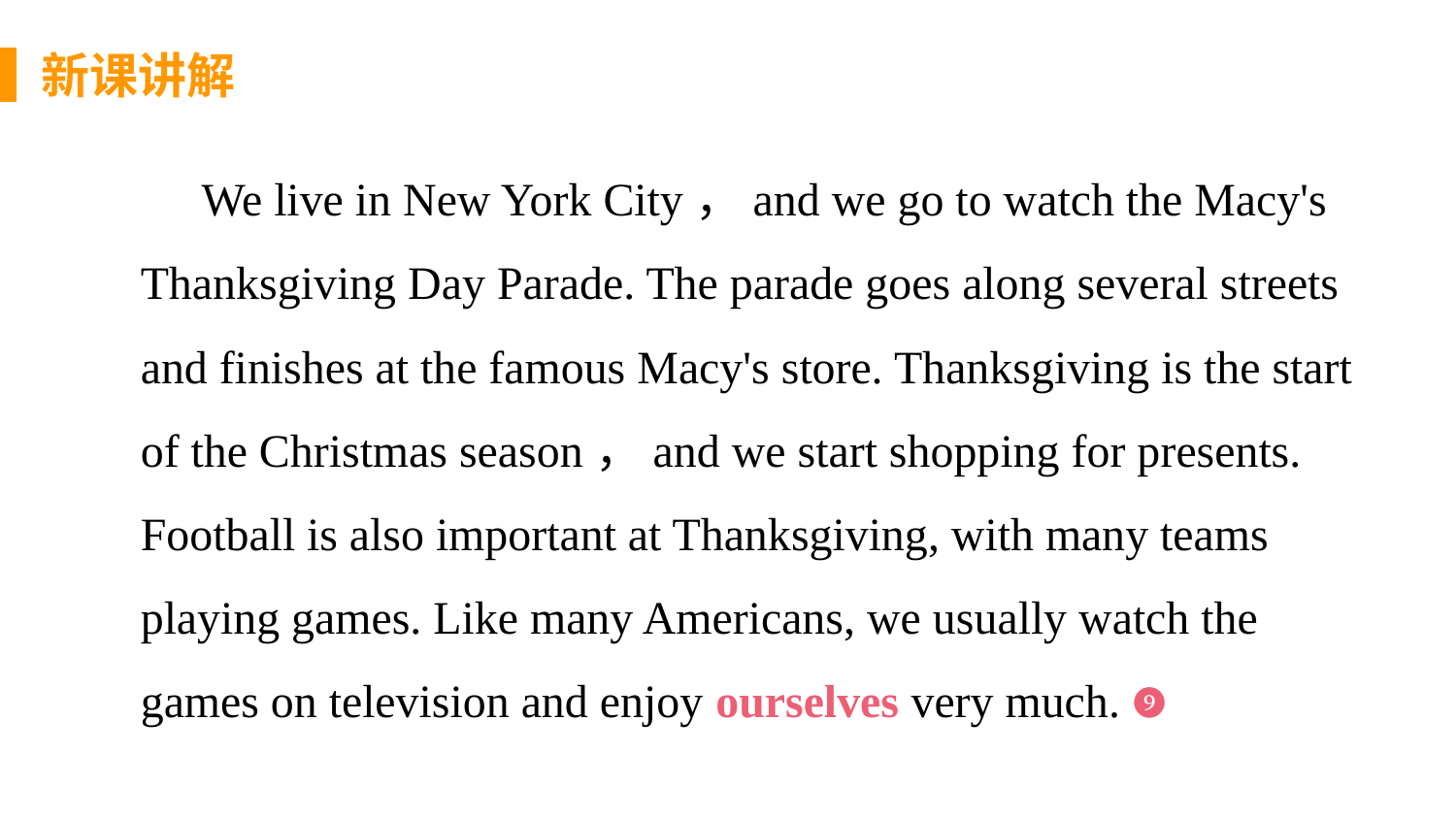

新课讲解

      We live in New York City，and we go to watch the Macy's Thanksgiving Day Parade. The parade goes along several streets and finishes at the famous Macy's store. Thanksgiving is the start of the Christmas season，and we start shopping for presents. Football is also important at Thanksgiving, with many teams playing games. Like many Americans, we usually watch the games on television and enjoy ourselves very much. ❾
思 考